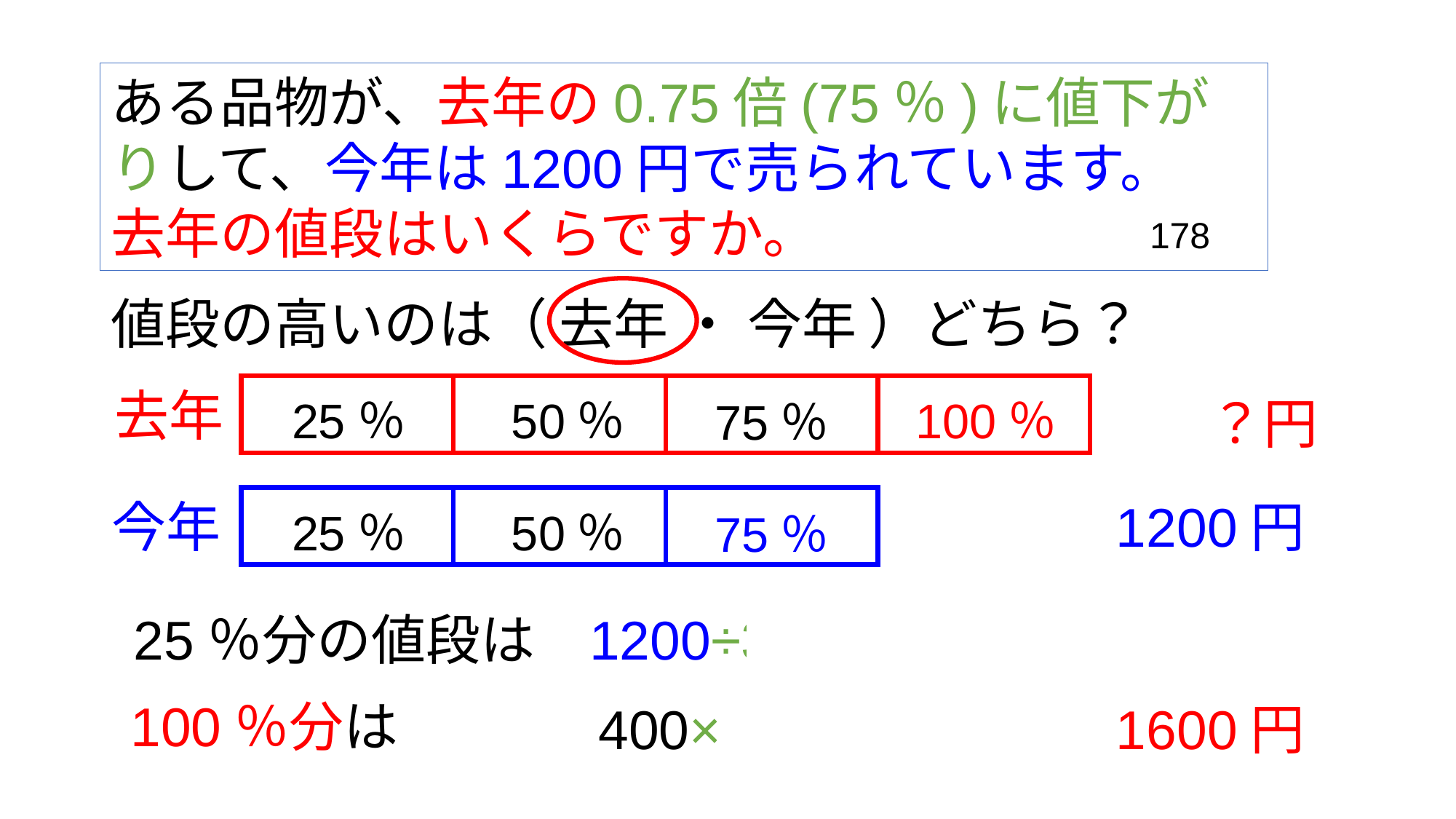

ある品物が、去年の0.75倍(75％)に値下がりして、今年は1200円で売られています。
去年の値段はいくらですか。
178

値段の高いのは（ 去年 ・ 今年 ）どちら？
去年

？円
25％
50％
100％
75％

今年
1200円
25％
50％
75％

1200÷3＝400
25％分の値段は

100％分は
400×4＝1600
1600円